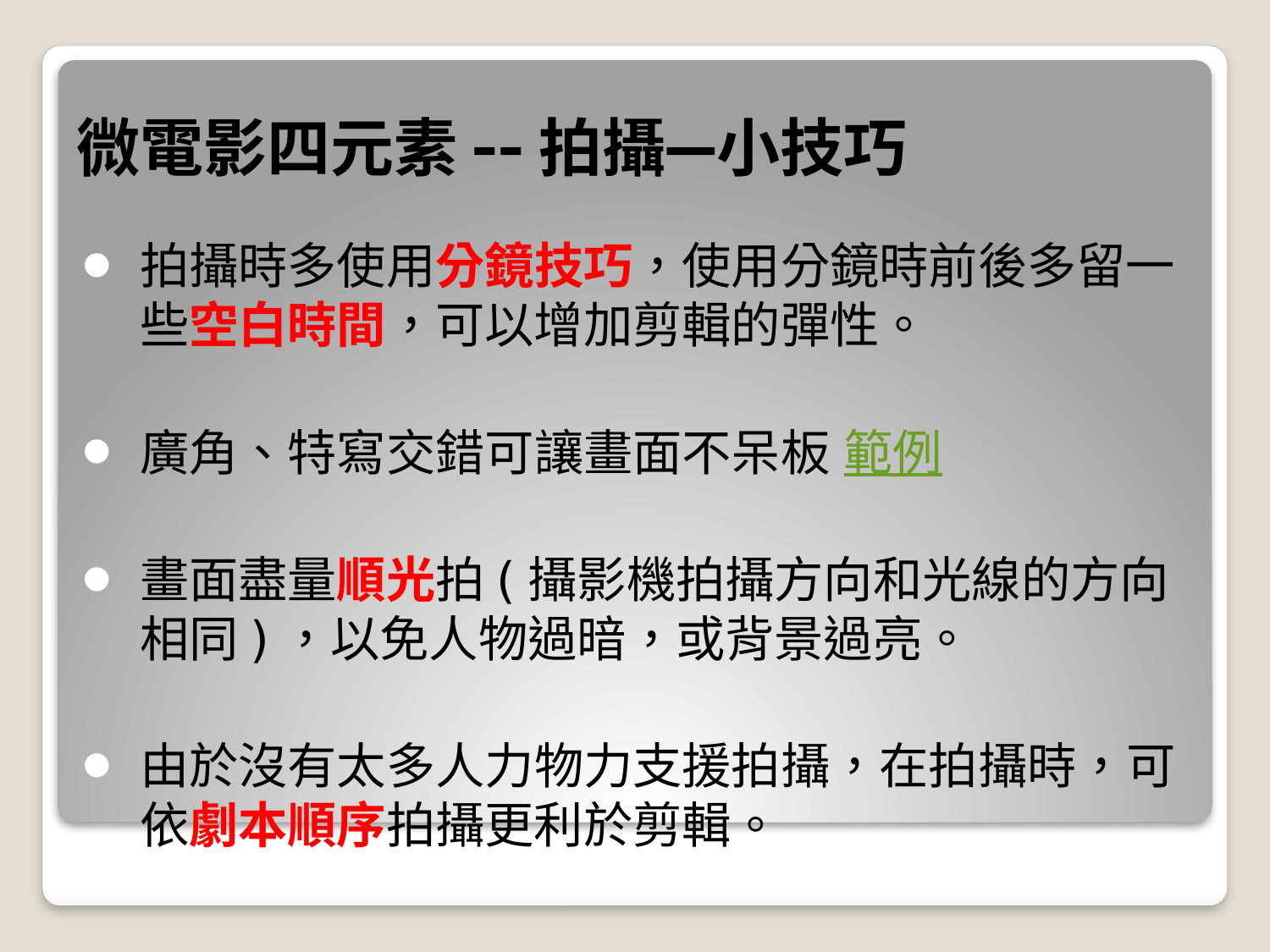

# 微電影四元素--拍攝—小技巧
拍攝時多使用分鏡技巧，使用分鏡時前後多留一些空白時間，可以增加剪輯的彈性。

廣角、特寫交錯可讓畫面不呆板 範例

畫面盡量順光拍(攝影機拍攝方向和光線的方向相同)，以免人物過暗，或背景過亮。

由於沒有太多人力物力支援拍攝，在拍攝時，可依劇本順序拍攝更利於剪輯。